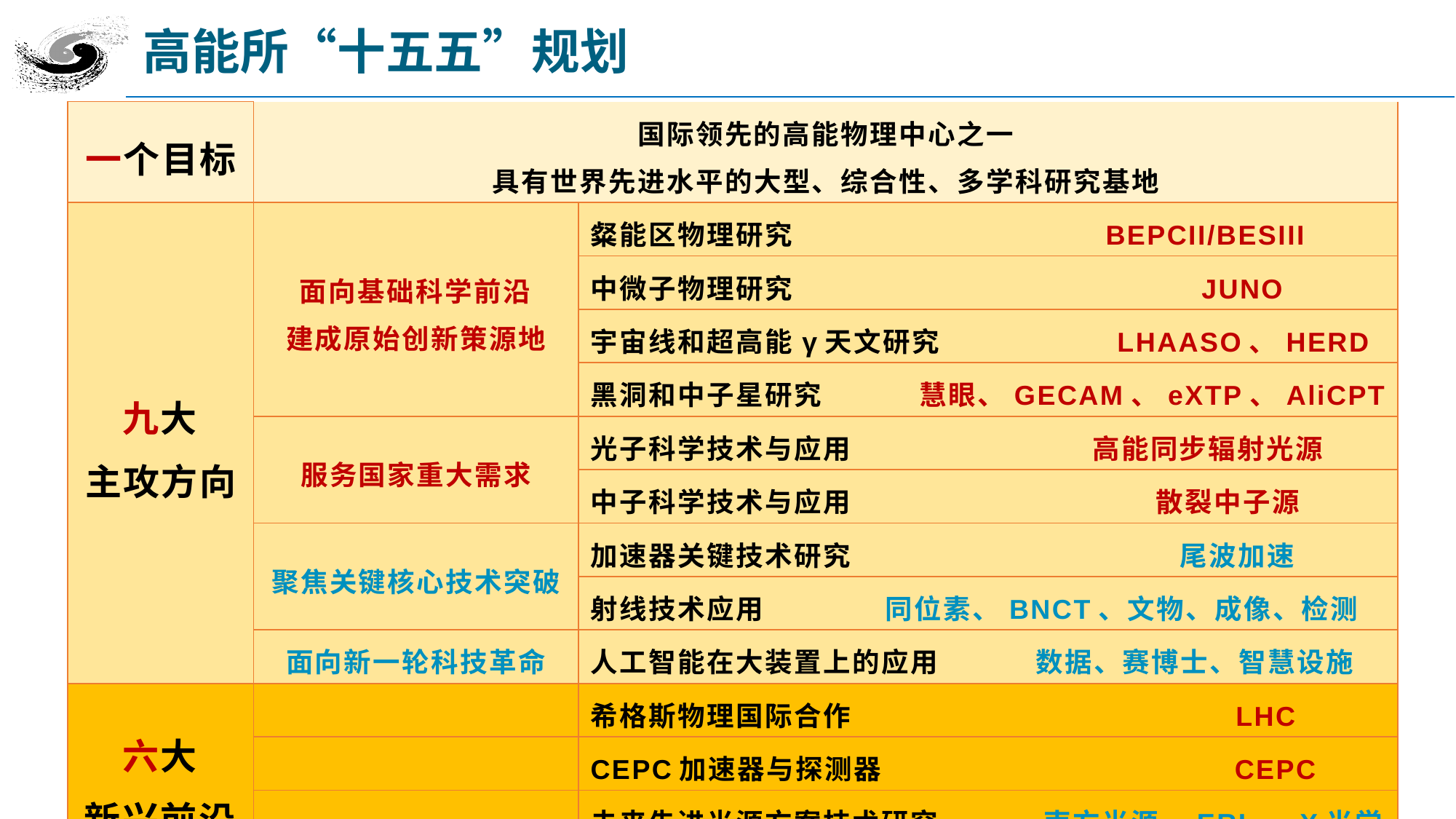

# 高能所“十五五”规划
| 一个目标 | 国际领先的高能物理中心之一 具有世界先进水平的大型、综合性、多学科研究基地 | 国际领先的高能物理中心之一 具有世界先进水平的大型、综合性、多学科研究基地 |
| --- | --- | --- |
| 九大 主攻方向 | 面向基础科学前沿 建成原始创新策源地 | 粲能区物理研究 BEPCII/BESIII |
|  |  | 中微子物理研究 JUNO |
|  |  | 宇宙线和超高能γ天文研究 LHAASO、HERD |
|  |  | 黑洞和中子星研究 慧眼、GECAM、eXTP、AliCPT |
|  | 服务国家重大需求 | 光子科学技术与应用 高能同步辐射光源 |
|  |  | 中子科学技术与应用 散裂中子源 |
|  | 聚焦关键核心技术突破 | 加速器关键技术研究 尾波加速 |
|  |  | 射线技术应用 同位素、BNCT、文物、成像、检测 |
|  | 面向新一轮科技革命 | 人工智能在大装置上的应用 数据、赛博士、智慧设施 |
| 六大 新兴前沿方向与未来技术 |  | 希格斯物理国际合作 LHC |
|  |  | CEPC加速器与探测器 CEPC |
|  |  | 未来先进光源方案技术研究 南方光源、ERL、X光学 |
|  |  | 量子技术赋能高能物理和天体物理 量子计算、量子探测器 |
|  |  | 天体MeV光子和高能中微子的精确测量 HUNT |
|  |  | BEPC未来升级 BEPCII-UP |